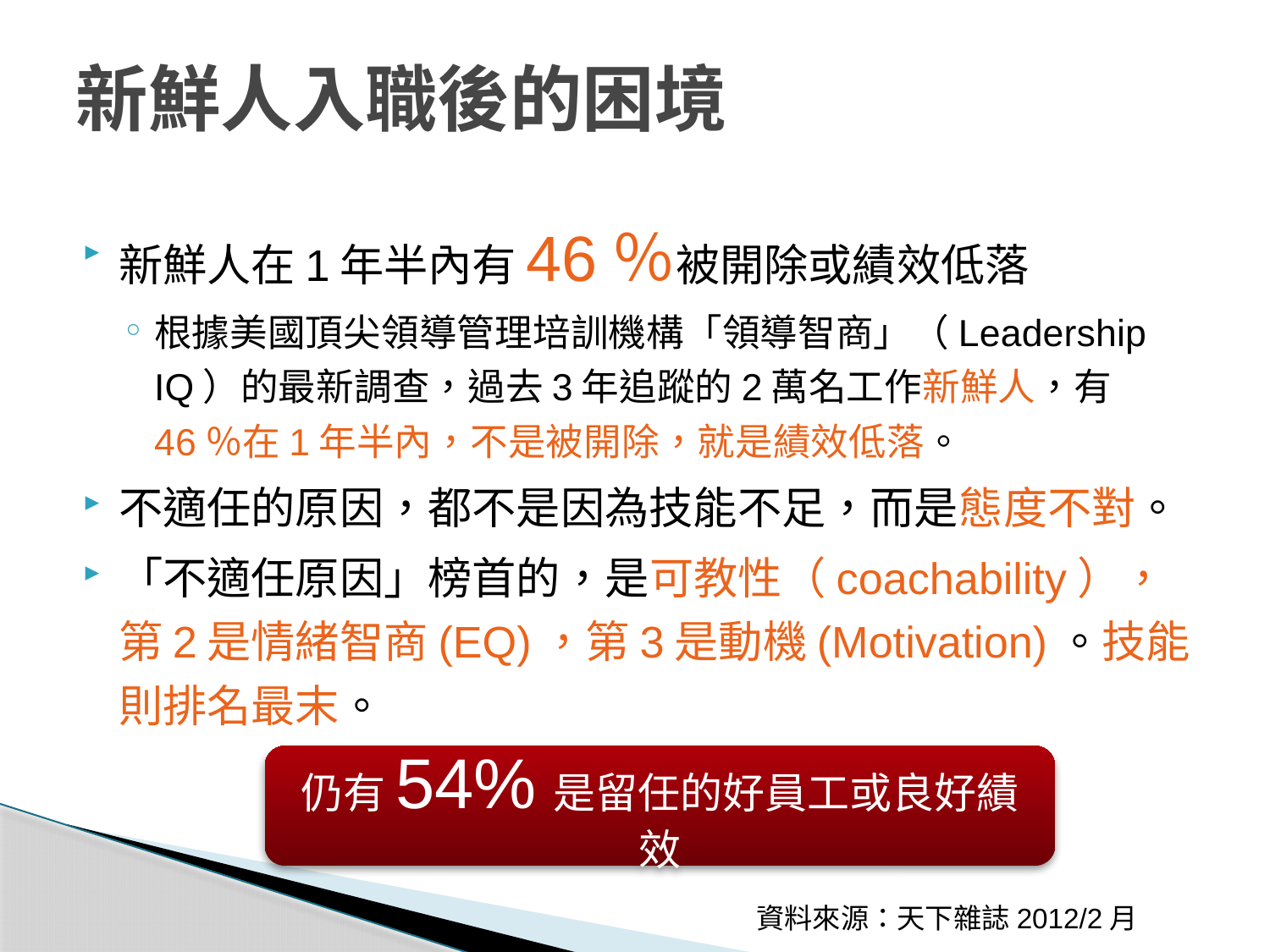

# 新鮮人入職後的困境
新鮮人在1年半內有46％被開除或績效低落
根據美國頂尖領導管理培訓機構「領導智商」（Leadership IQ）的最新調查，過去3年追蹤的2萬名工作新鮮人，有46％在1年半內，不是被開除，就是績效低落。
不適任的原因，都不是因為技能不足，而是態度不對。
「不適任原因」榜首的，是可教性（coachability），第2是情緒智商(EQ)，第3是動機(Motivation)。技能則排名最末。
仍有54%是留任的好員工或良好績效
資料來源：天下雜誌2012/2月